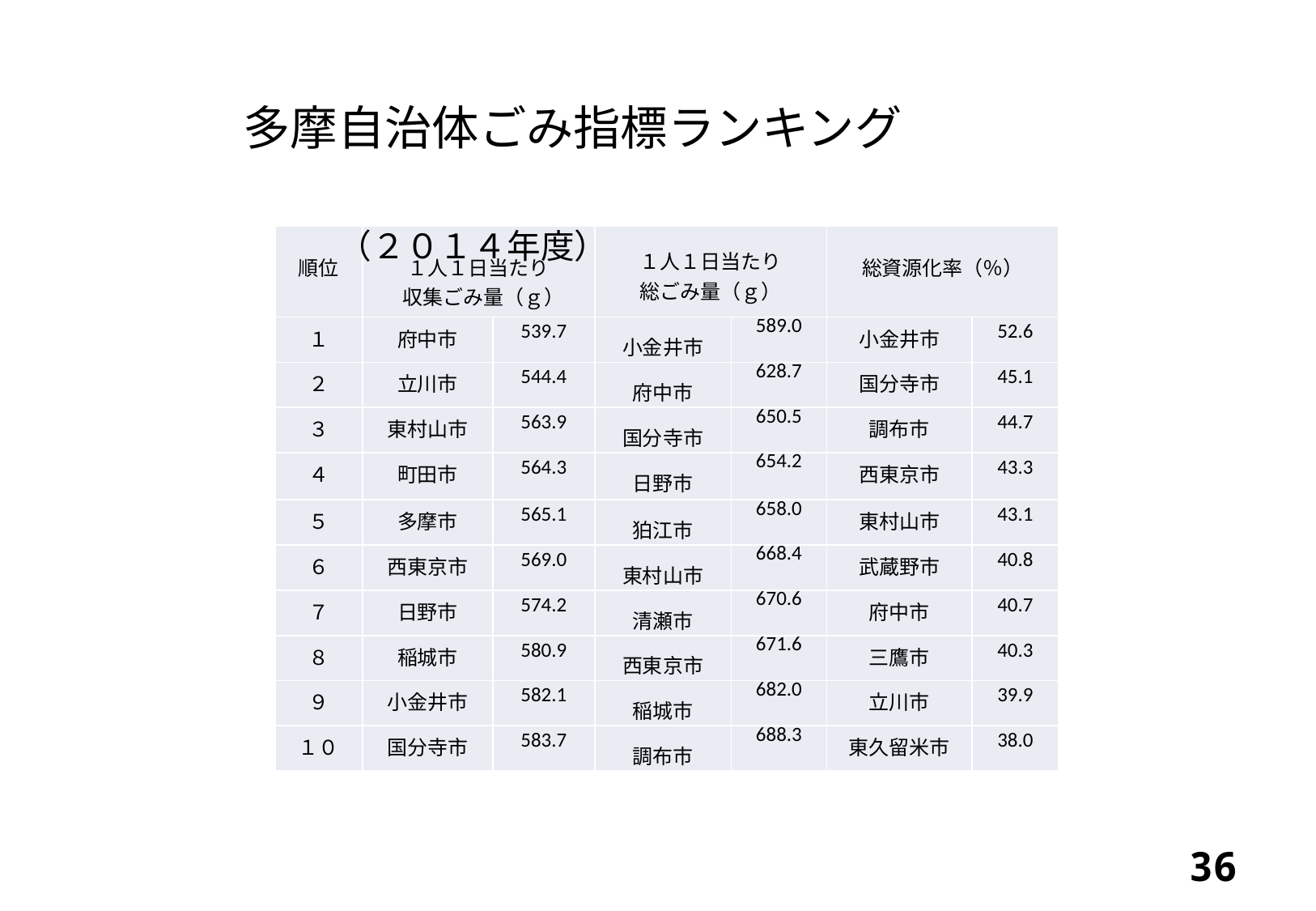

多摩自治体ごみ指標ランキング
　　　　　　　　　　　　　　　　　　　（２０１４年度）
| 順位 | １人１日当たり 収集ごみ量（ｇ） |  | １人１日当たり 総ごみ量（ｇ） |  | 総資源化率（％） |  |
| --- | --- | --- | --- | --- | --- | --- |
| １ | 府中市 | 539.7 | 小金井市 | 589.0 | 小金井市 | 52.6 |
| ２ | 立川市 | 544.4 | 府中市 | 628.7 | 国分寺市 | 45.1 |
| ３ | 東村山市 | 563.9 | 国分寺市 | 650.5 | 調布市 | 44.7 |
| ４ | 町田市 | 564.3 | 日野市 | 654.2 | 西東京市 | 43.3 |
| ５ | 多摩市 | 565.1 | 狛江市 | 658.0 | 東村山市 | 43.1 |
| ６ | 西東京市 | 569.0 | 東村山市 | 668.4 | 武蔵野市 | 40.8 |
| ７ | 日野市 | 574.2 | 清瀬市 | 670.6 | 府中市 | 40.7 |
| ８ | 稲城市 | 580.9 | 西東京市 | 671.6 | 三鷹市 | 40.3 |
| ９ | 小金井市 | 582.1 | 稲城市 | 682.0 | 立川市 | 39.9 |
| １０ | 国分寺市 | 583.7 | 調布市 | 688.3 | 東久留米市 | 38.0 |

36